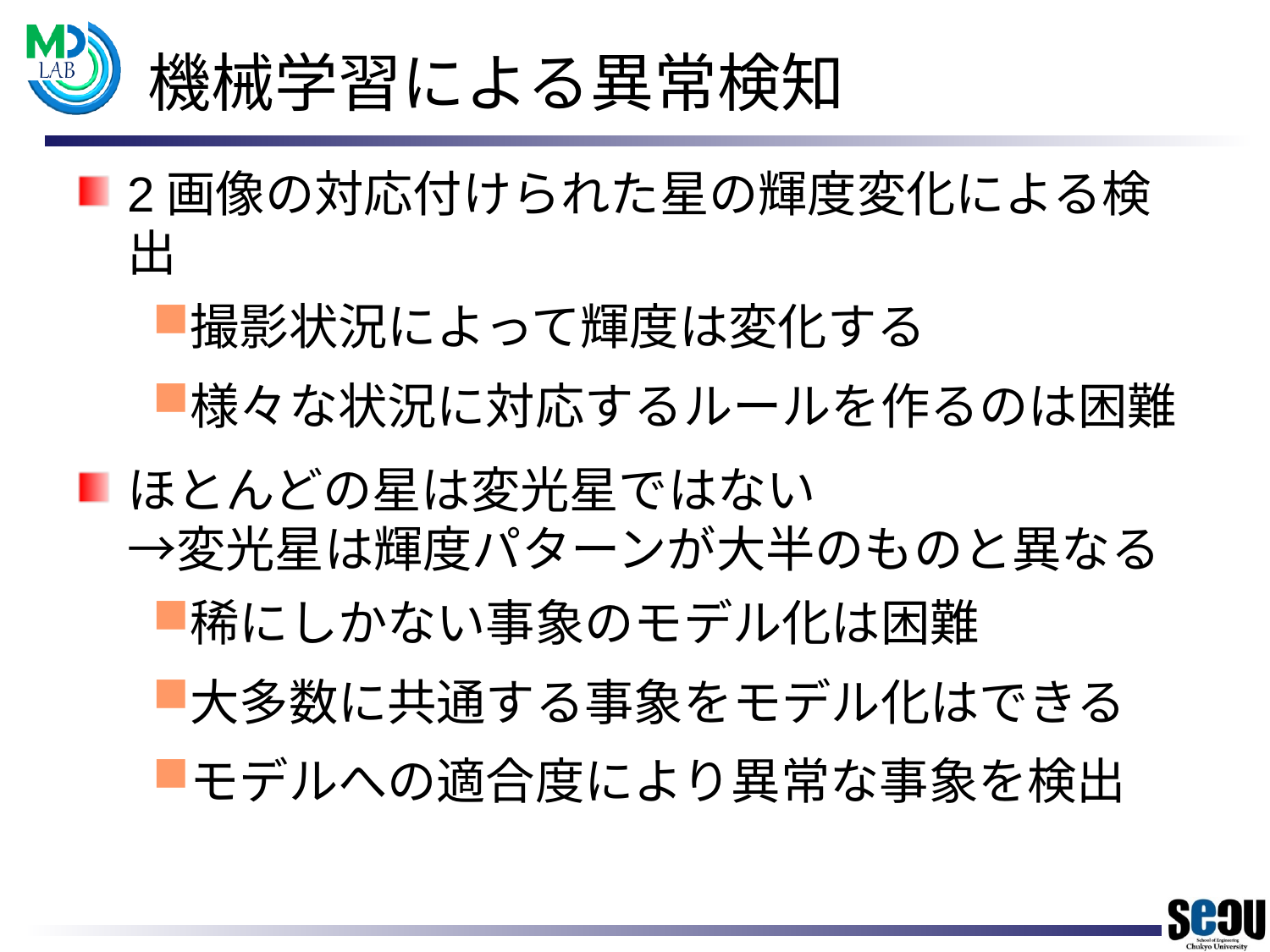

# 機械学習による異常検知
2画像の対応付けられた星の輝度変化による検出
撮影状況によって輝度は変化する
様々な状況に対応するルールを作るのは困難
ほとんどの星は変光星ではない
→変光星は輝度パターンが大半のものと異なる
稀にしかない事象のモデル化は困難
大多数に共通する事象をモデル化はできる
モデルへの適合度により異常な事象を検出